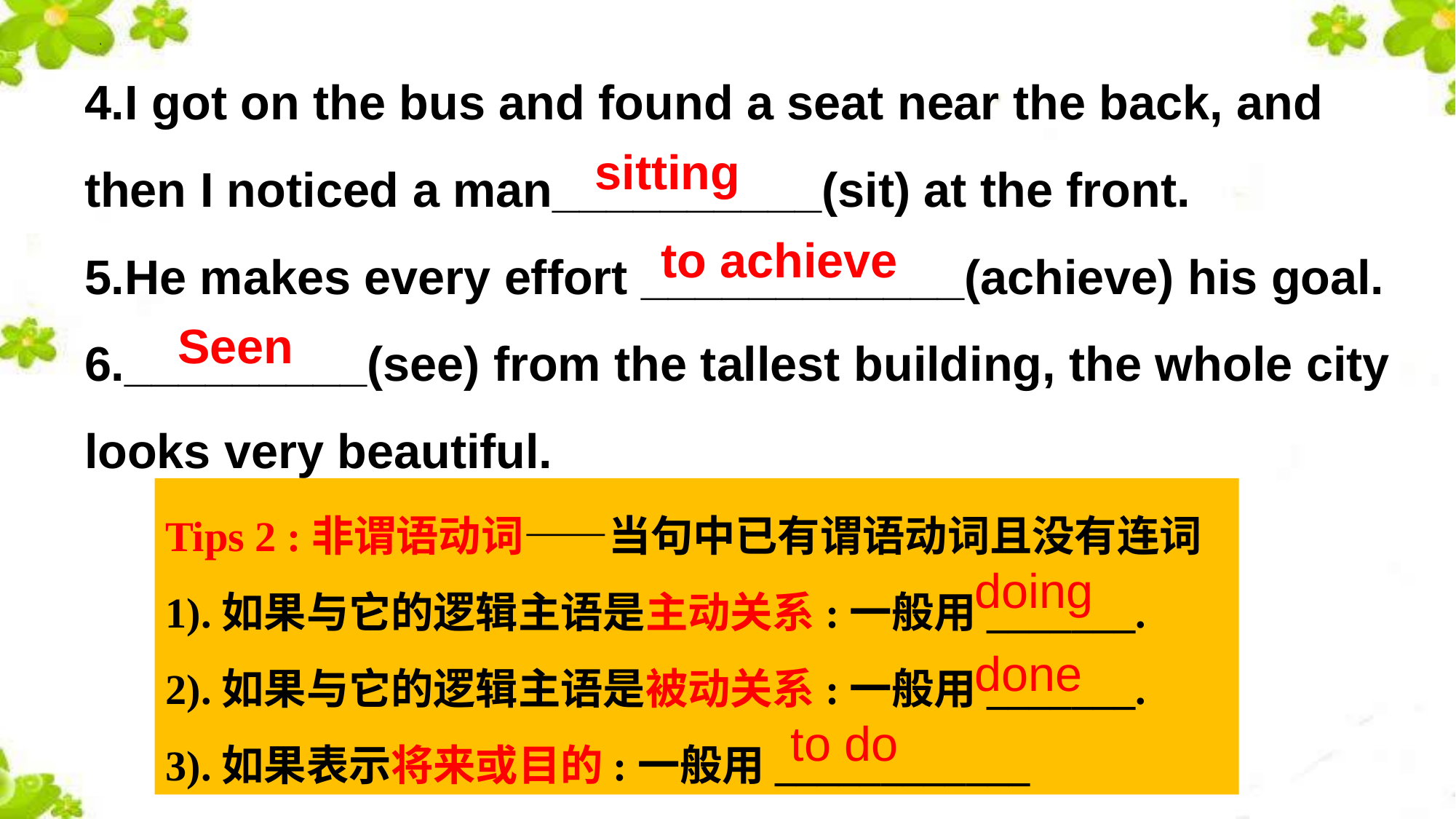

4.I got on the bus and found a seat near the back, and
then I noticed a man__________(sit) at the front.
5.He makes every effort ____________(achieve) his goal.
6._________(see) from the tallest building, the whole city looks very beautiful.
sitting
to achieve
Seen
Tips 2 :非谓语动词——当句中已有谓语动词且没有连词
1).如果与它的逻辑主语是主动关系:一般用_______.
2).如果与它的逻辑主语是被动关系:一般用_______.
3).如果表示将来或目的:一般用____________
doing
done
to do